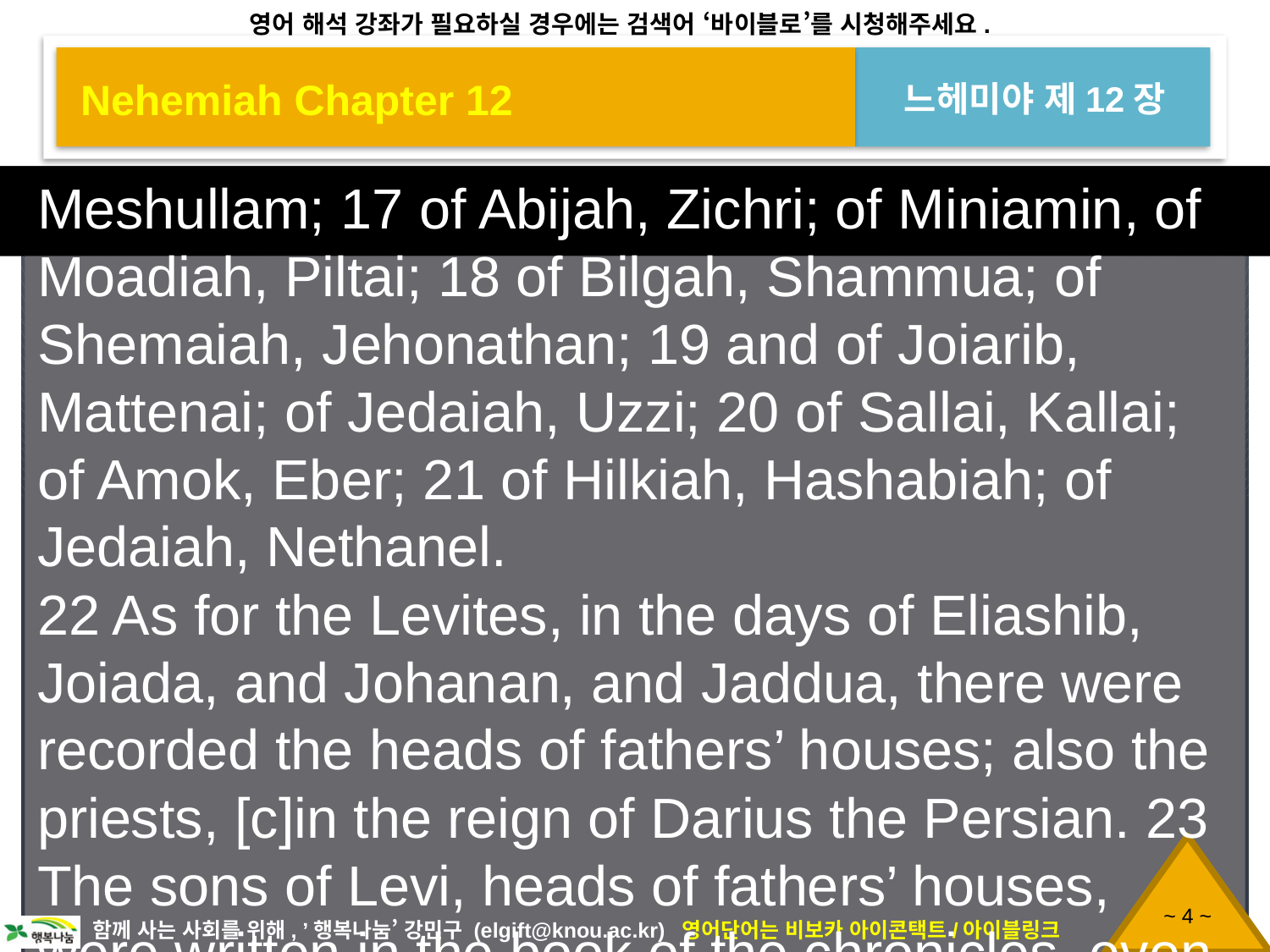

Nehemiah Chapter 12
느헤미야 제12장
Meshullam; 17 of Abijah, Zichri; of Miniamin, of Moadiah, Piltai; 18 of Bilgah, Shammua; of Shemaiah, Jehonathan; 19 and of Joiarib, Mattenai; of Jedaiah, Uzzi; 20 of Sallai, Kallai; of Amok, Eber; 21 of Hilkiah, Hashabiah; of Jedaiah, Nethanel.
22 As for the Levites, in the days of Eliashib, Joiada, and Johanan, and Jaddua, there were recorded the heads of fathers’ houses; also the priests, [c]in the reign of Darius the Persian. 23 The sons of Levi, heads of fathers’ houses, were written in the book of the chronicles, even until the days of Johanan the